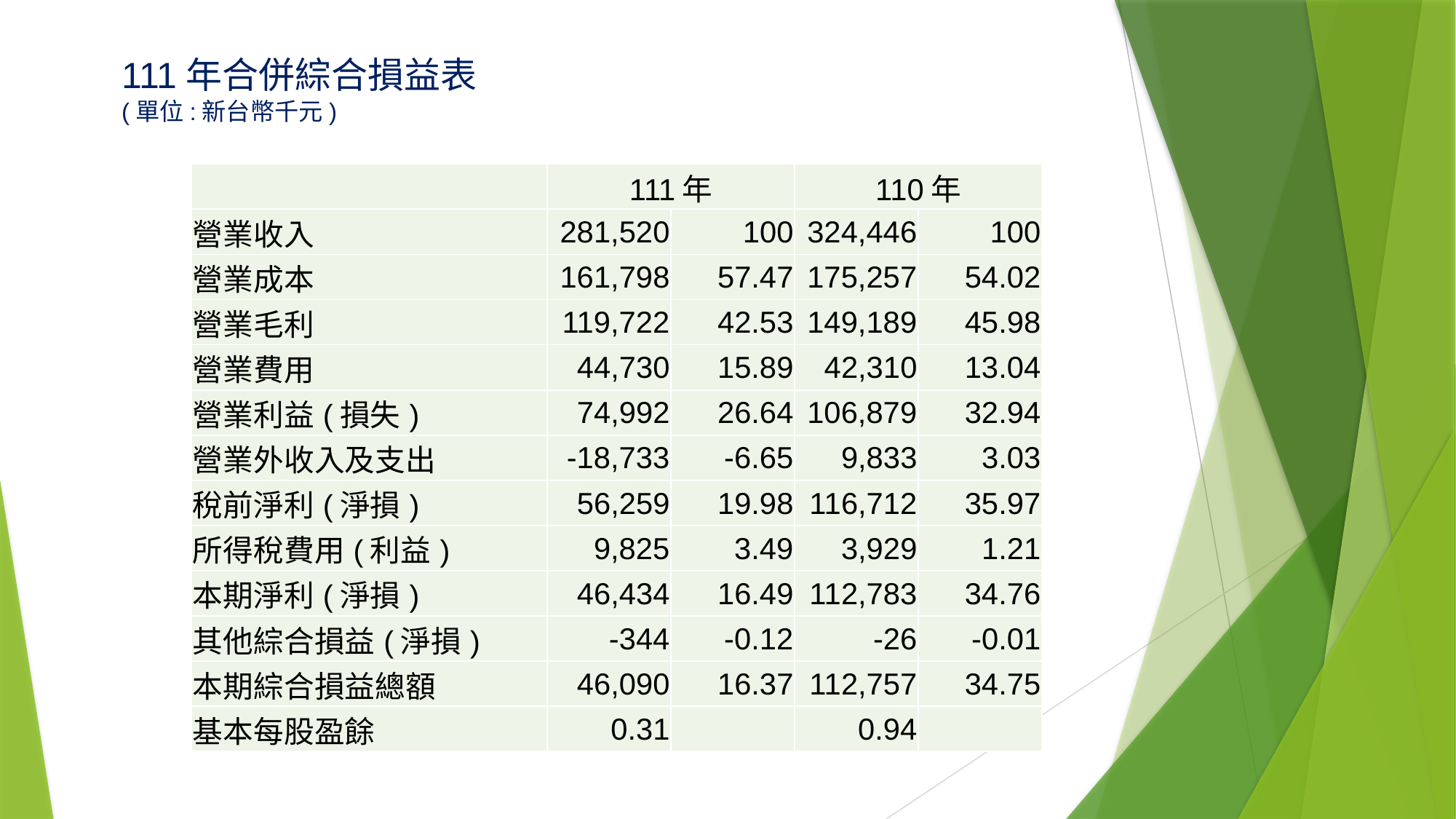

# 111年合併綜合損益表 (單位:新台幣千元)
|  | 111年 |  | 110年 |  |
| --- | --- | --- | --- | --- |
| 營業收入 | 281,520 | 100 | 324,446 | 100 |
| 營業成本 | 161,798 | 57.47 | 175,257 | 54.02 |
| 營業毛利 | 119,722 | 42.53 | 149,189 | 45.98 |
| 營業費用 | 44,730 | 15.89 | 42,310 | 13.04 |
| 營業利益(損失) | 74,992 | 26.64 | 106,879 | 32.94 |
| 營業外收入及支出 | -18,733 | -6.65 | 9,833 | 3.03 |
| 稅前淨利(淨損) | 56,259 | 19.98 | 116,712 | 35.97 |
| 所得稅費用(利益) | 9,825 | 3.49 | 3,929 | 1.21 |
| 本期淨利(淨損) | 46,434 | 16.49 | 112,783 | 34.76 |
| 其他綜合損益(淨損) | -344 | -0.12 | -26 | -0.01 |
| 本期綜合損益總額 | 46,090 | 16.37 | 112,757 | 34.75 |
| 基本每股盈餘 | 0.31 |  | 0.94 |  |